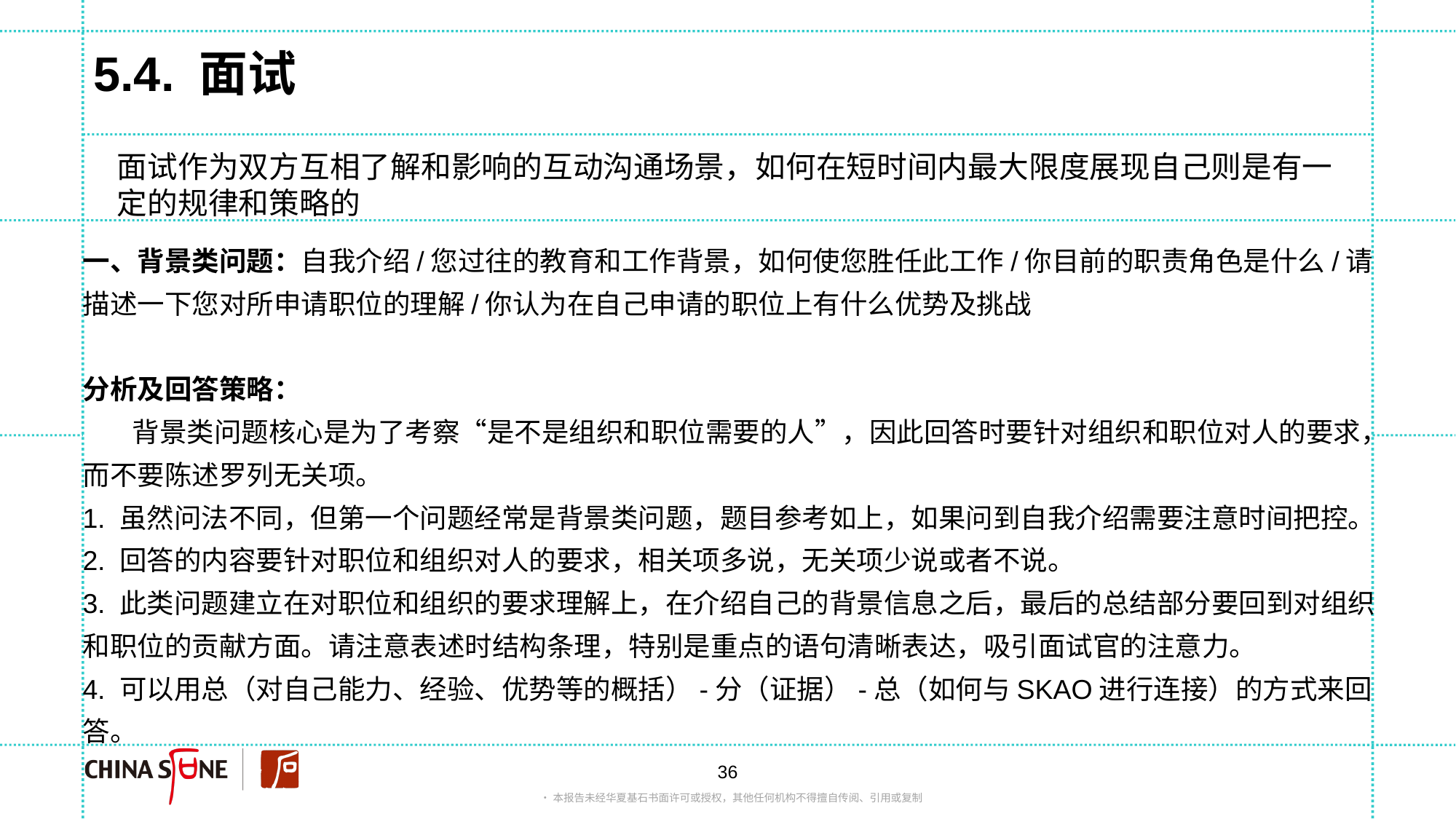

# 5.4. 面试
面试作为双方互相了解和影响的互动沟通场景，如何在短时间内最大限度展现自己则是有一定的规律和策略的
一、背景类问题：自我介绍/您过往的教育和工作背景，如何使您胜任此工作/你目前的职责角色是什么/请描述一下您对所申请职位的理解/你认为在自己申请的职位上有什么优势及挑战

分析及回答策略：
       背景类问题核心是为了考察“是不是组织和职位需要的人”，因此回答时要针对组织和职位对人的要求， 而不要陈述罗列无关项。
1. 虽然问法不同，但第一个问题经常是背景类问题，题目参考如上，如果问到自我介绍需要注意时间把控。
2. 回答的内容要针对职位和组织对人的要求，相关项多说，无关项少说或者不说。
3. 此类问题建立在对职位和组织的要求理解上，在介绍自己的背景信息之后，最后的总结部分要回到对组织和职位的贡献方面。请注意表述时结构条理，特别是重点的语句清晰表达，吸引面试官的注意力。
4. 可以用总（对自己能力、经验、优势等的概括）-分（证据）-总（如何与SKAO进行连接）的方式来回答。